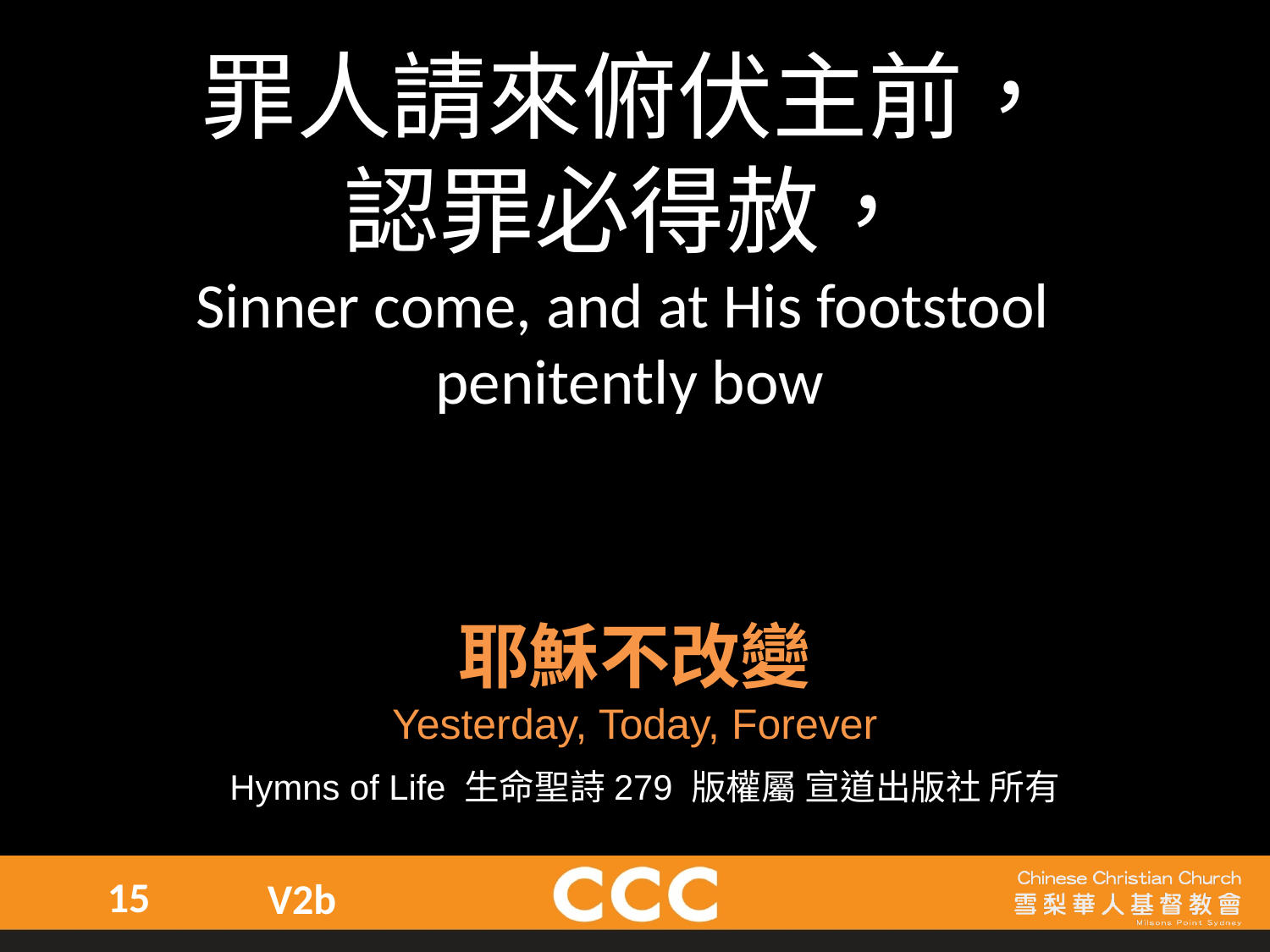

罪人請來俯伏主前，
認罪必得赦，
Sinner come, and at His footstool
penitently bow
耶穌不改變
Yesterday, Today, Forever
Hymns of Life 生命聖詩279 版權屬 宣道出版社 所有
15
V2b